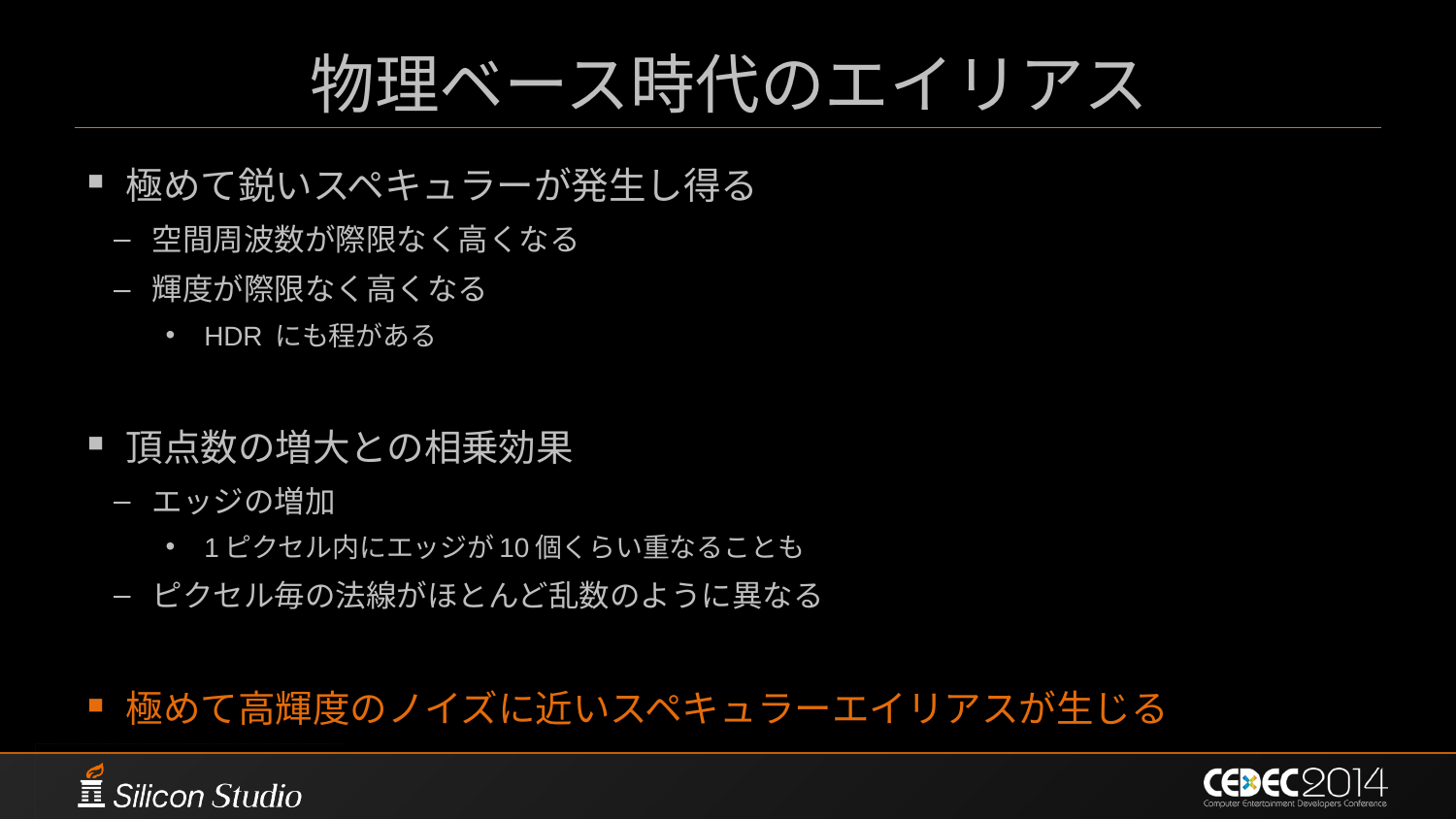

# 物理ベース時代のエイリアス
極めて鋭いスペキュラーが発生し得る
空間周波数が際限なく高くなる
輝度が際限なく高くなる
HDR にも程がある

頂点数の増大との相乗効果
エッジの増加
1ピクセル内にエッジが10個くらい重なることも
ピクセル毎の法線がほとんど乱数のように異なる

極めて高輝度のノイズに近いスペキュラーエイリアスが生じる